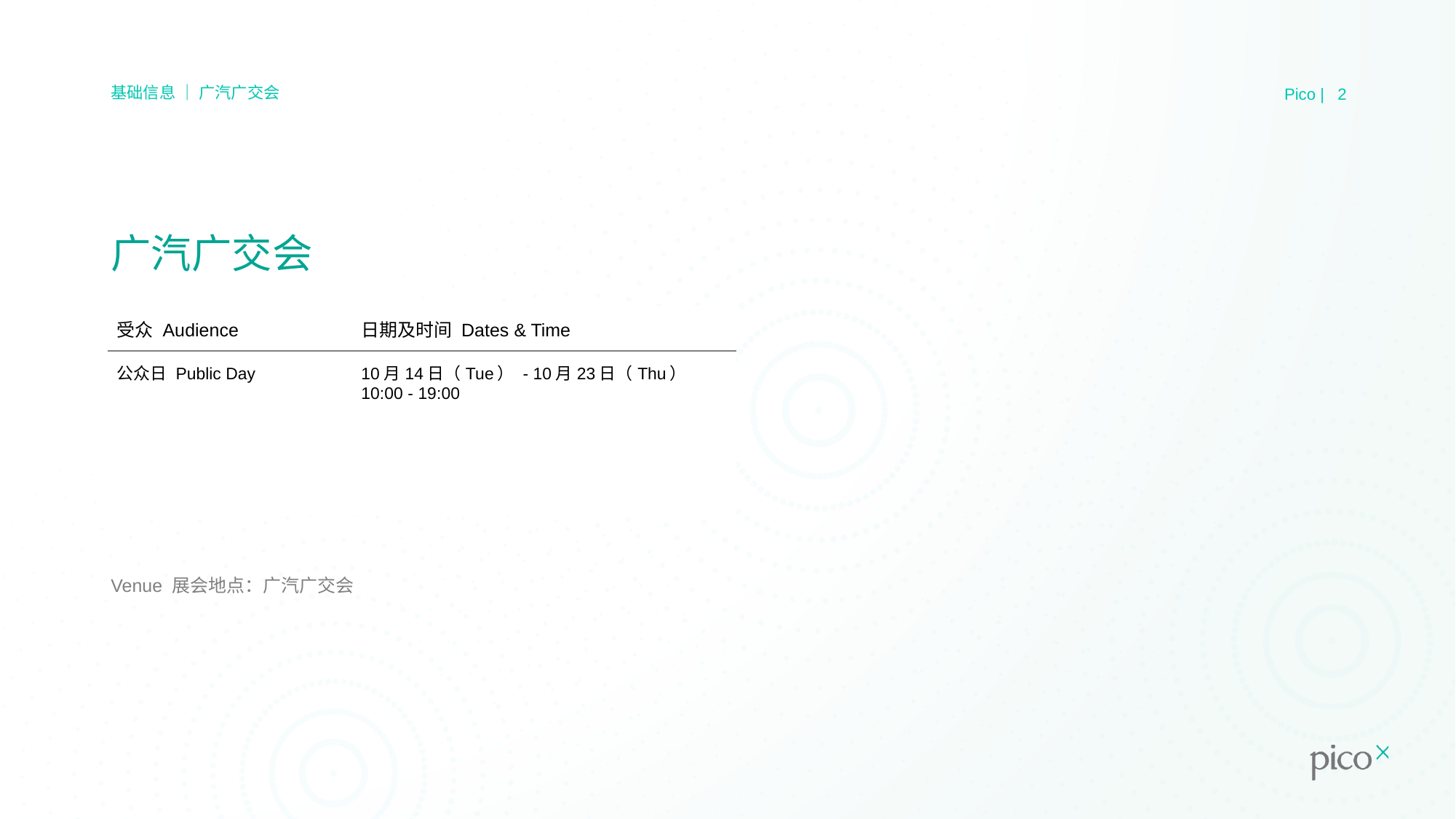

Pico |
2
基础信息 ｜ 广汽广交会
# 广汽广交会
| 受众 Audience | 日期及时间 Dates & Time |
| --- | --- |
| 公众日 Public Day | 10月14日（Tue） - 10月23日（Thu） 10:00 - 19:00 |
|  |  |
|  |  |
Venue 展会地点：广汽广交会
 (Source)